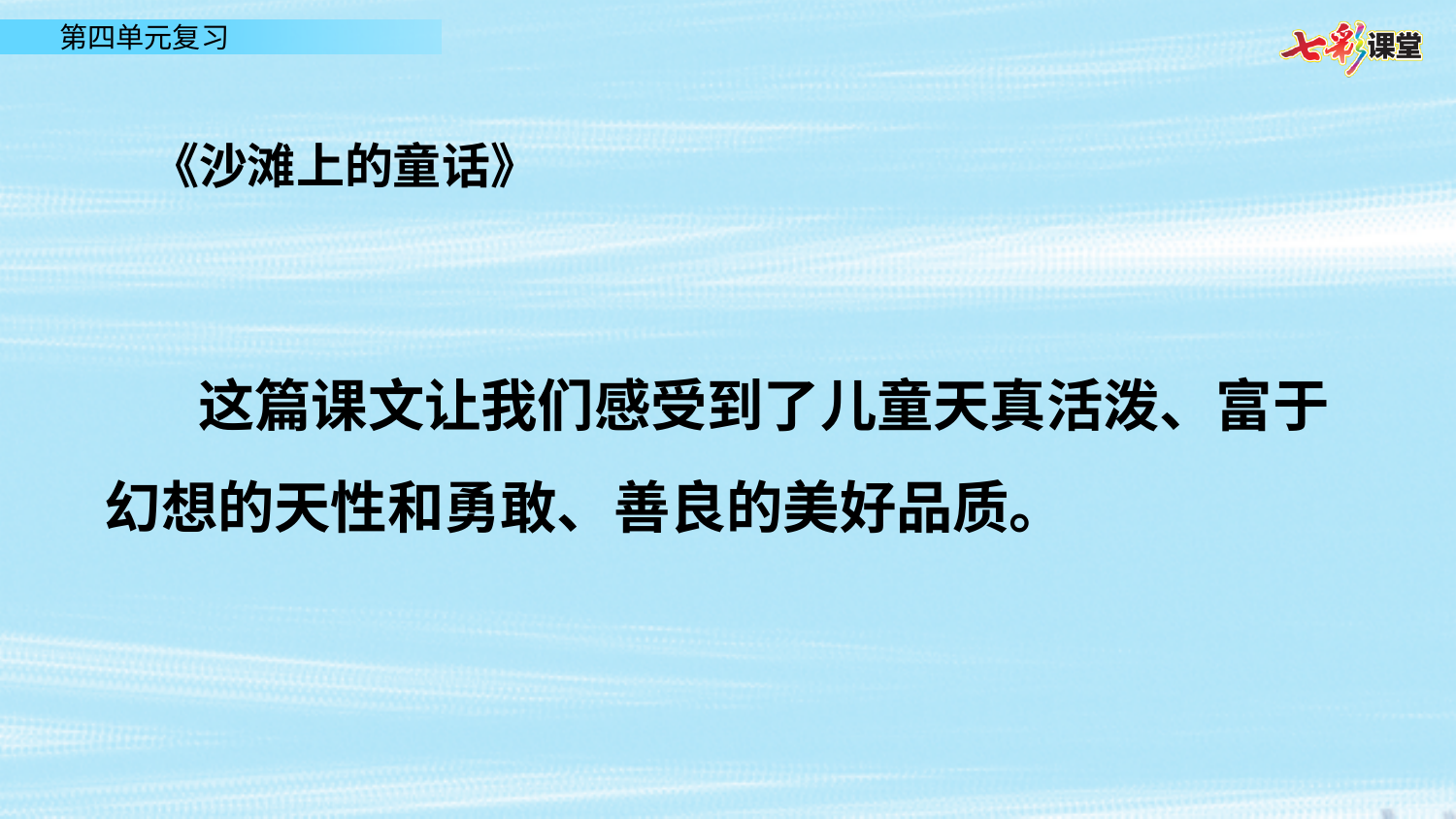

《沙滩上的童话》

这篇课文让我们感受到了儿童天真活泼、富于幻想的天性和勇敢、善良的美好品质。